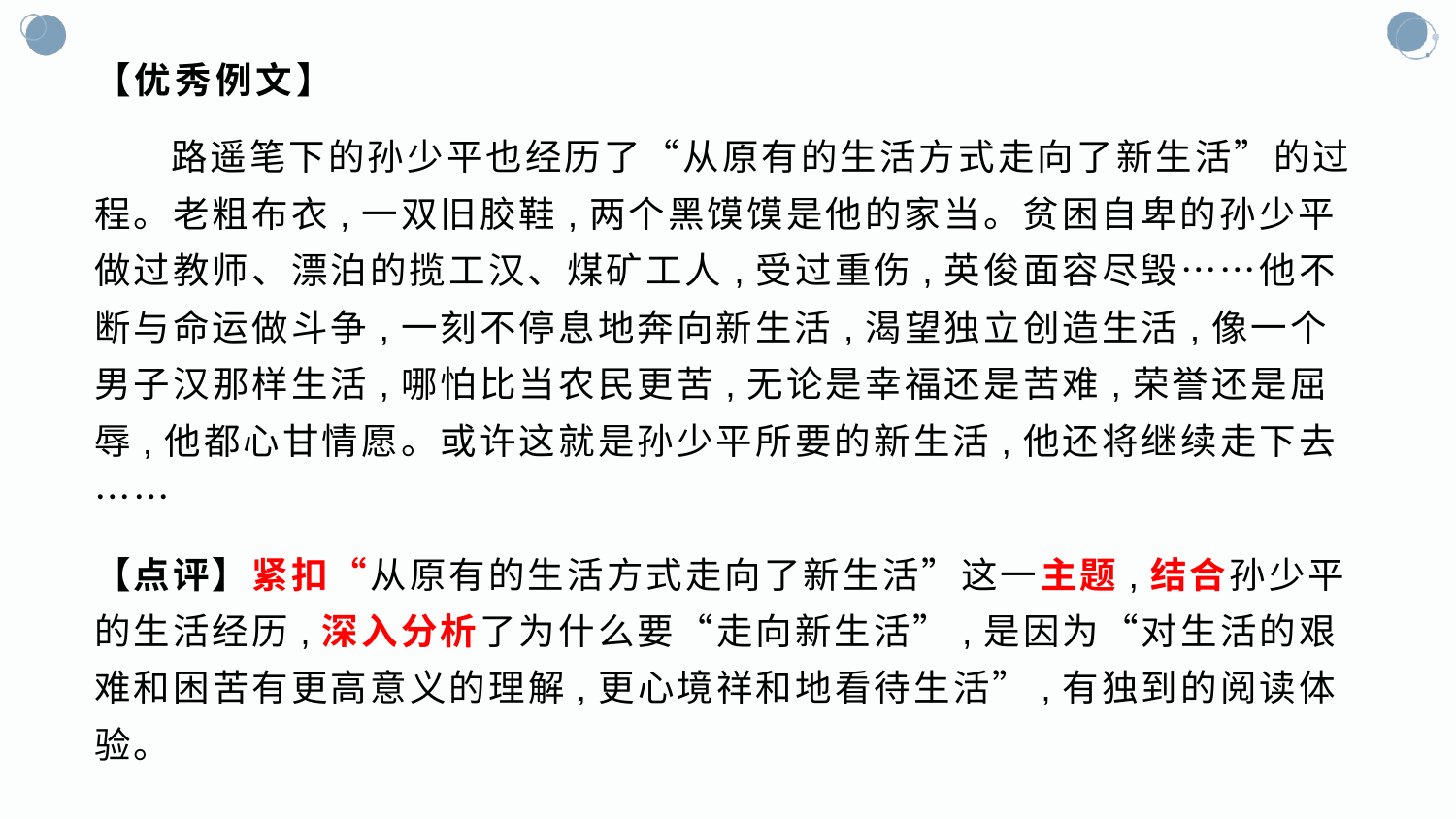

# 【优秀例文】
      路遥笔下的孙少平也经历了“从原有的生活方式走向了新生活”的过程。老粗布衣,一双旧胶鞋,两个黑馍馍是他的家当。贫困自卑的孙少平做过教师、漂泊的揽工汉、煤矿工人,受过重伤,英俊面容尽毁……他不断与命运做斗争,一刻不停息地奔向新生活,渴望独立创造生活,像一个男子汉那样生活,哪怕比当农民更苦,无论是幸福还是苦难,荣誉还是屈辱,他都心甘情愿。或许这就是孙少平所要的新生活,他还将继续走下去……
【点评】紧扣“从原有的生活方式走向了新生活”这一主题,结合孙少平的生活经历,深入分析了为什么要“走向新生活”,是因为“对生活的艰难和困苦有更高意义的理解,更心境祥和地看待生活”,有独到的阅读体验。